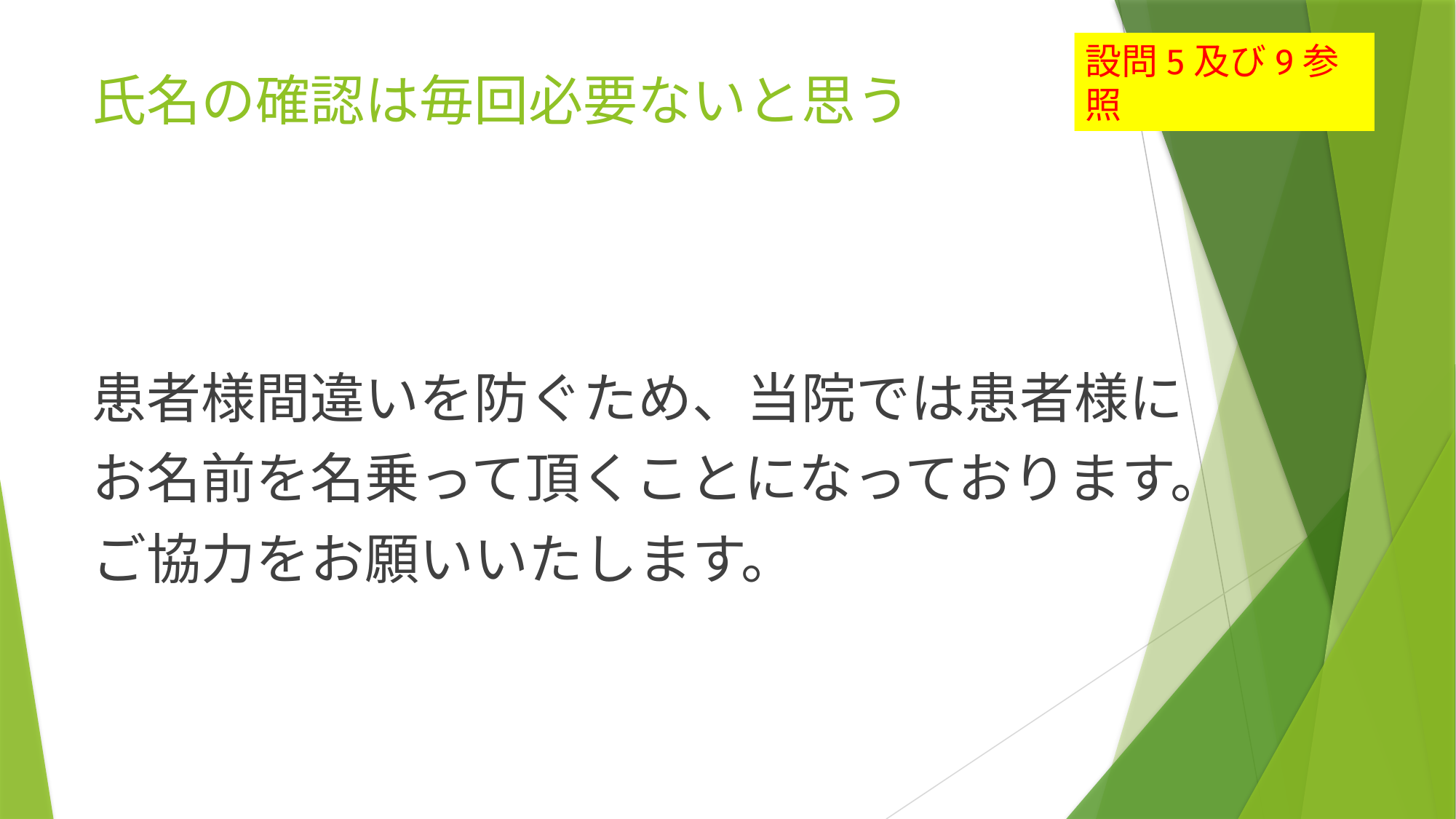

設問5及び9参照
# 氏名の確認は毎回必要ないと思う

患者様間違いを防ぐため、当院では患者様に
お名前を名乗って頂くことになっております。
ご協力をお願いいたします。